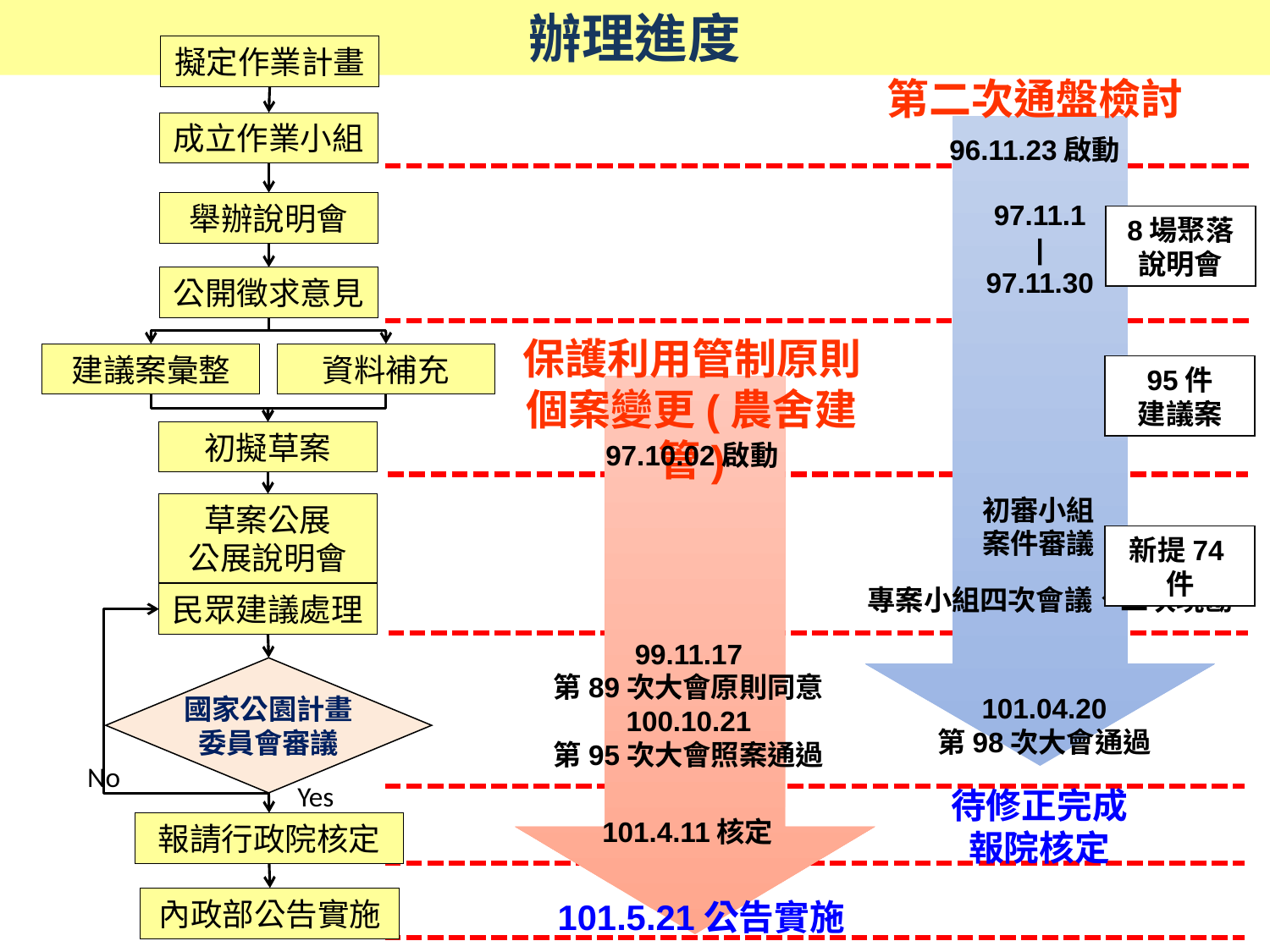

辦理進度
擬定作業計畫
第二次通盤檢討
成立作業小組

96.11.23啟動
97.11.1
|
97.11.30
舉辦說明會
8場聚落說明會
公開徵求意見
保護利用管制原則
個案變更(農舍建管)
建議案彙整
資料補充
95件
建議案

初擬草案
97.10.02啟動
初審小組
案件審議
草案公展
公展說明會
新提74件
專案小組四次會議、二次現勘
民眾建議處理
99.11.17
第89次大會原則同意
100.10.21
第95次大會照案通過
國家公園計畫
委員會審議
101.04.20
第98次大會通過
No
Yes
待修正完成
報院核定
101.4.11核定
報請行政院核定
內政部公告實施
101.5.21公告實施